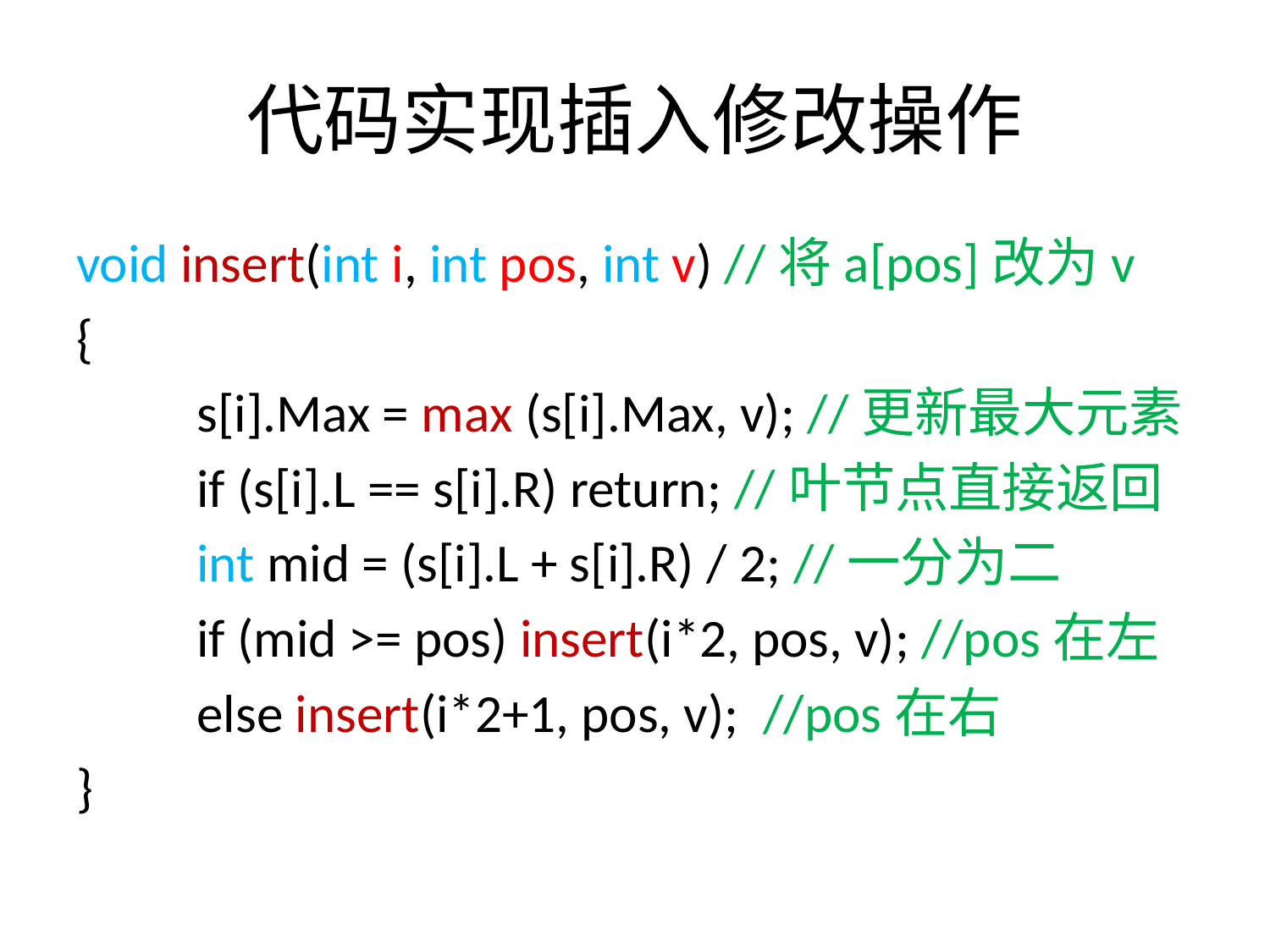

# 代码实现插入修改操作
void insert(int i, int pos, int v) //将a[pos]改为v
{
	s[i].Max = max (s[i].Max, v); //更新最大元素
	if (s[i].L == s[i].R) return; //叶节点直接返回
	int mid = (s[i].L + s[i].R) / 2; //一分为二
	if (mid >= pos) insert(i*2, pos, v); //pos在左
	else insert(i*2+1, pos, v);  //pos在右
}